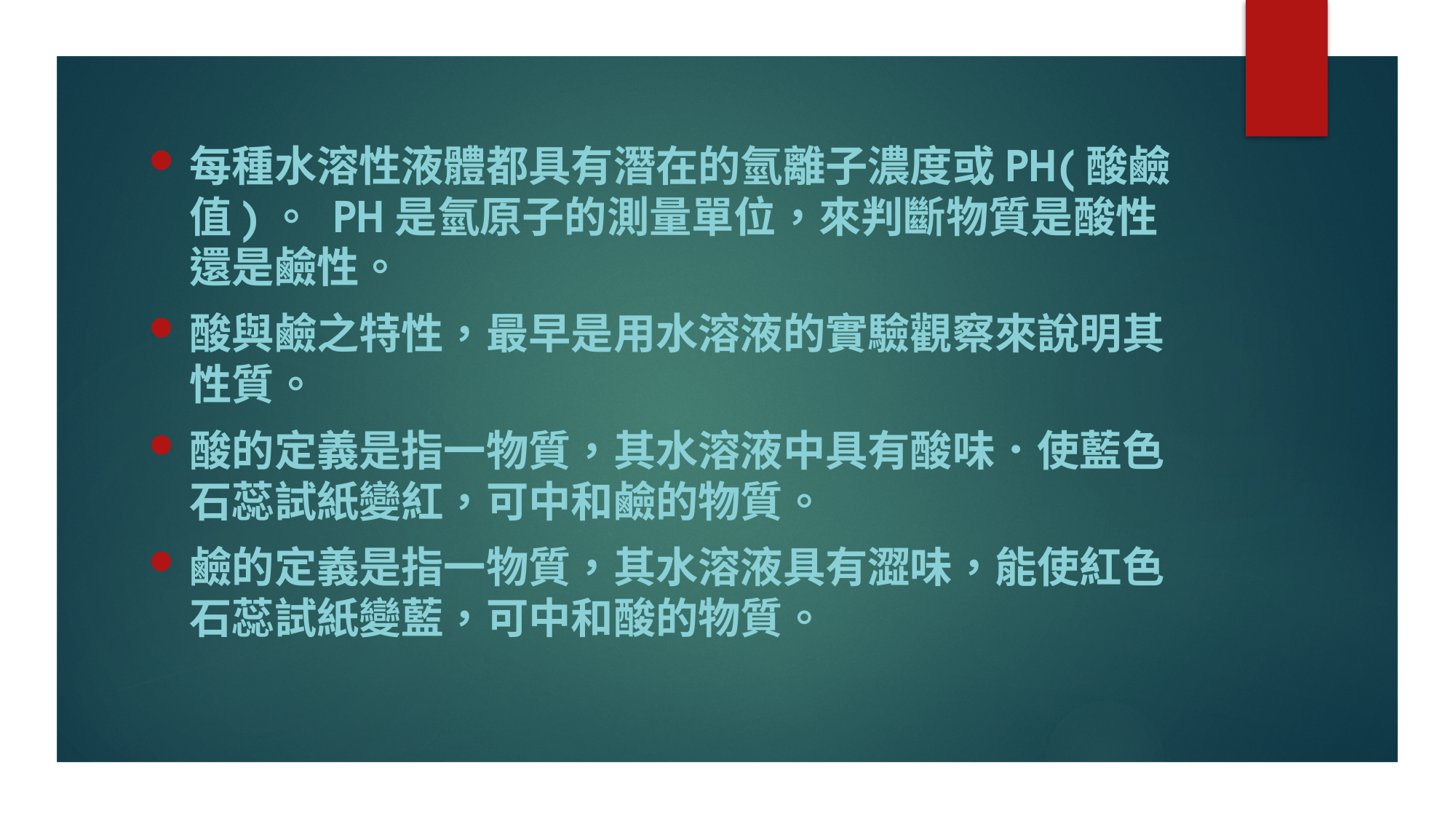

每種水溶性液體都具有潛在的氫離子濃度或pH(酸鹼值)。 pH是氫原子的測量單位，來判斷物質是酸性還是鹼性。
酸與鹼之特性，最早是用水溶液的實驗觀察來說明其性質。
酸的定義是指一物質，其水溶液中具有酸味．使藍色石蕊試紙變紅，可中和鹼的物質。
鹼的定義是指一物質，其水溶液具有澀味，能使紅色石蕊試紙變藍，可中和酸的物質。